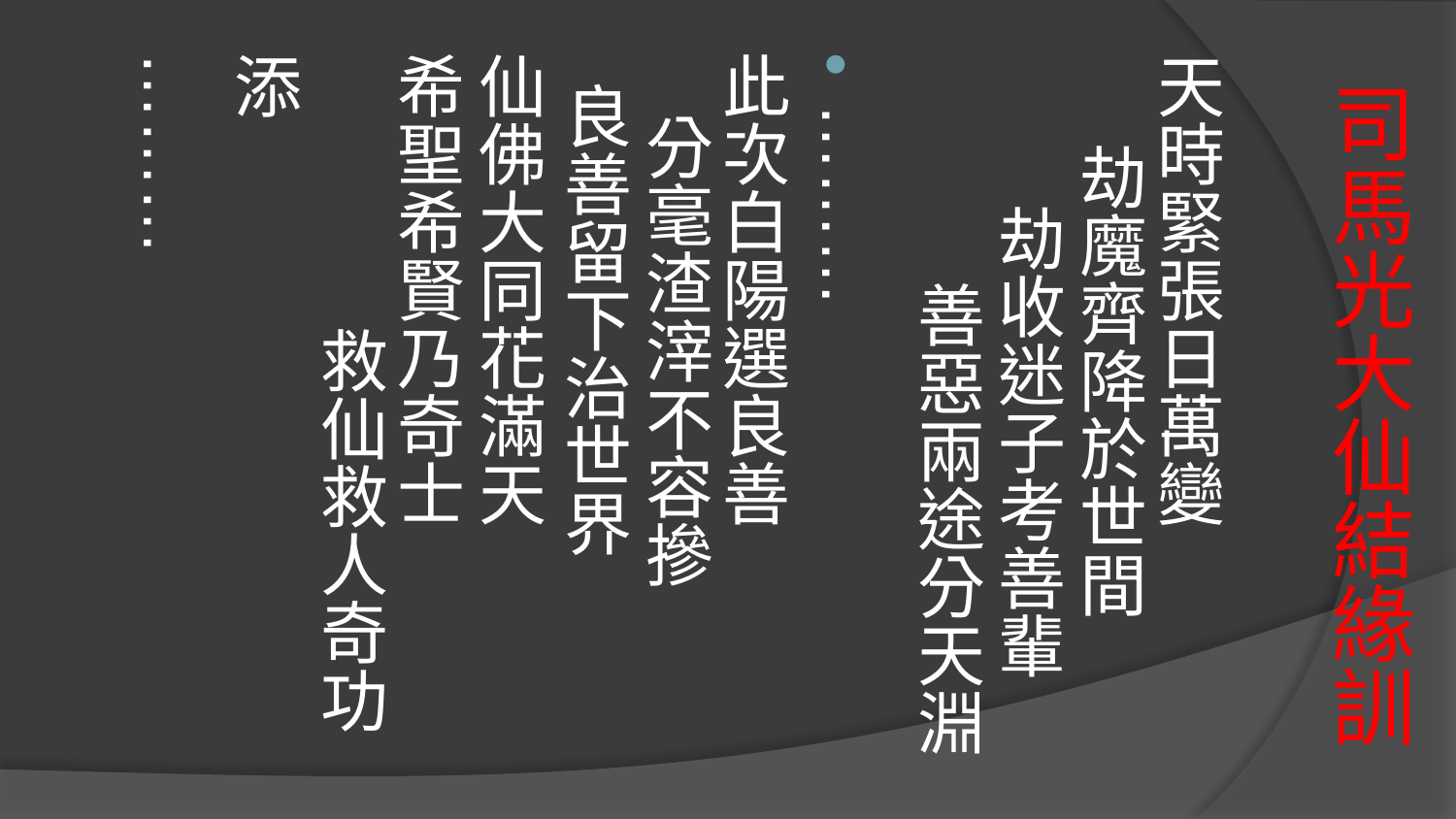

天時緊張日萬變                       劫魔齊降於世間                     劫收迷子考善輩                      善惡兩途分天淵
………
此次白陽選良善                     分毫渣滓不容摻               良善留下治世界               仙佛大同花滿天               希聖希賢乃奇士                                   救仙救人奇功添
………

# 司馬光大仙結緣訓